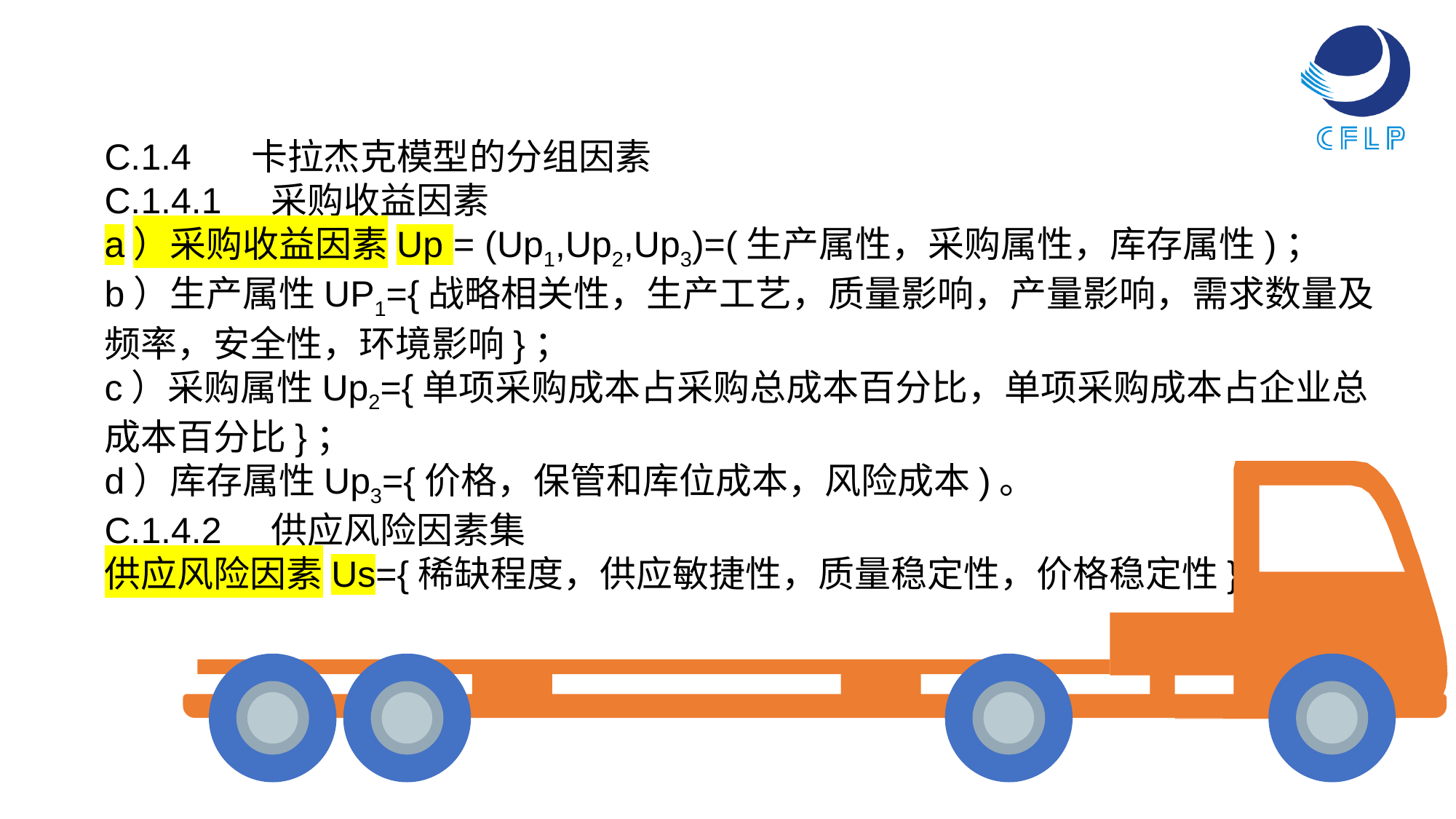

C.1.4     卡拉杰克模型的分组因素
C.1.4.1    采购收益因素
a）采购收益因素Up = (Up1,Up2,Up3)=(生产属性，采购属性，库存属性)；
b）生产属性UP1={战略相关性，生产工艺，质量影响，产量影响，需求数量及频率，安全性，环境影响}；
c）采购属性Up2={单项采购成本占采购总成本百分比，单项采购成本占企业总成本百分比}；
d）库存属性Up3={价格，保管和库位成本，风险成本)。
C.1.4.2    供应风险因素集
供应风险因素Us={稀缺程度，供应敏捷性，质量稳定性，价格稳定性}。